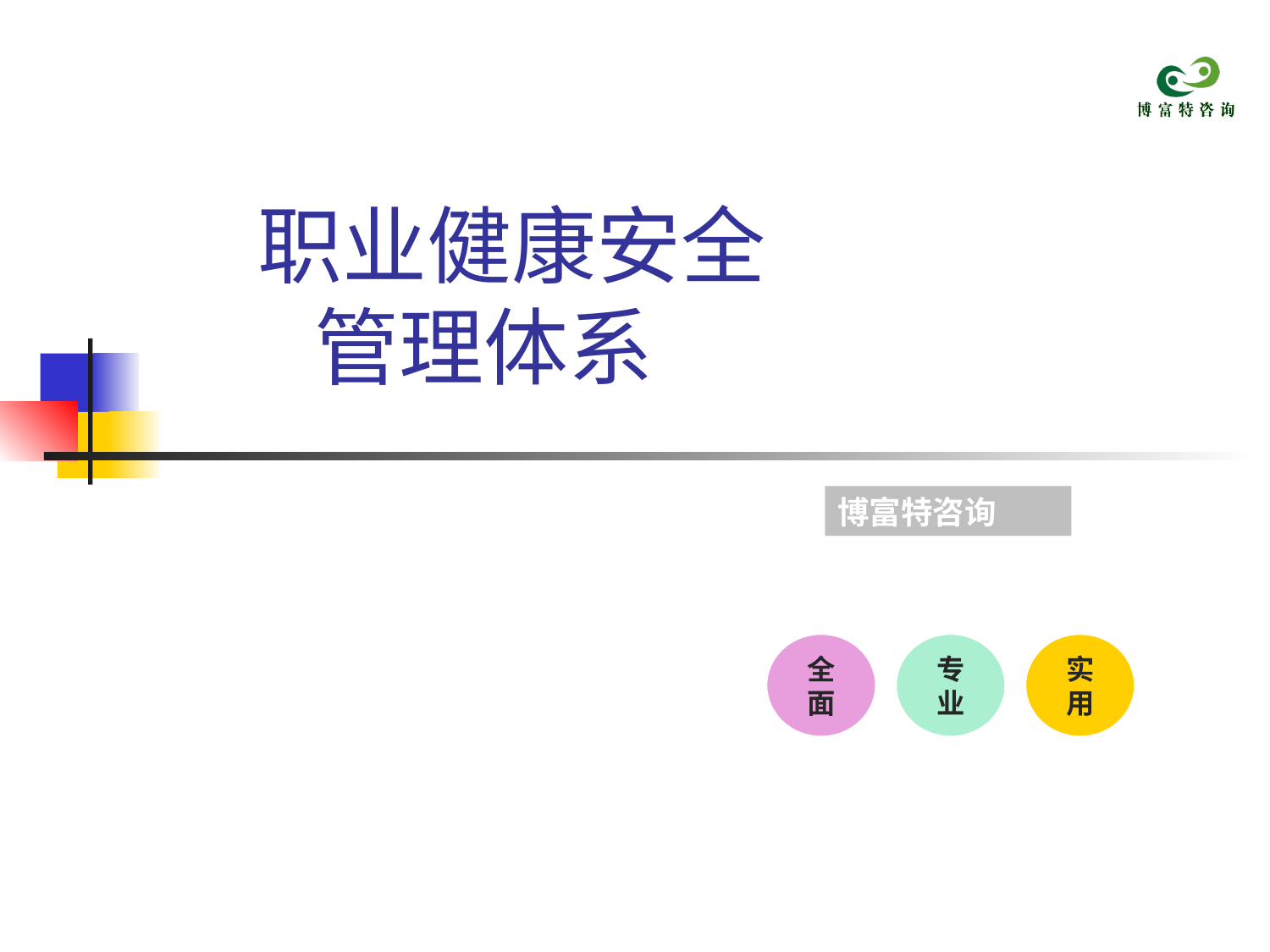

# 职业健康安全 管理体系

博富特咨询
全面
专业
实用